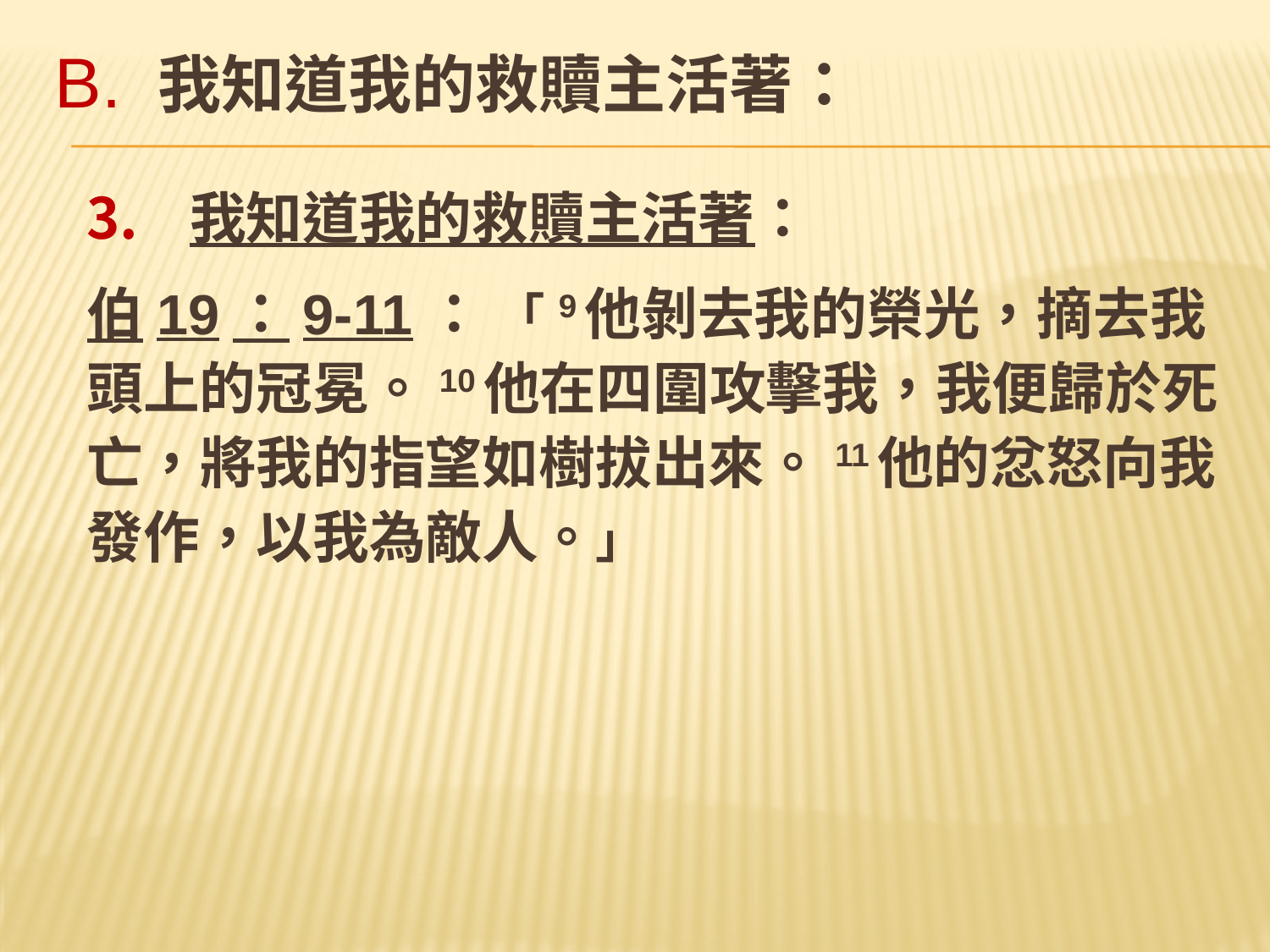

# B. 我知道我的救贖主活著：
我知道我的救贖主活著：
伯19：9-11： 「 9他剝去我的榮光，摘去我頭上的冠冕。10他在四圍攻擊我，我便歸於死亡，將我的指望如樹拔出來。11他的忿怒向我發作，以我為敵人。」